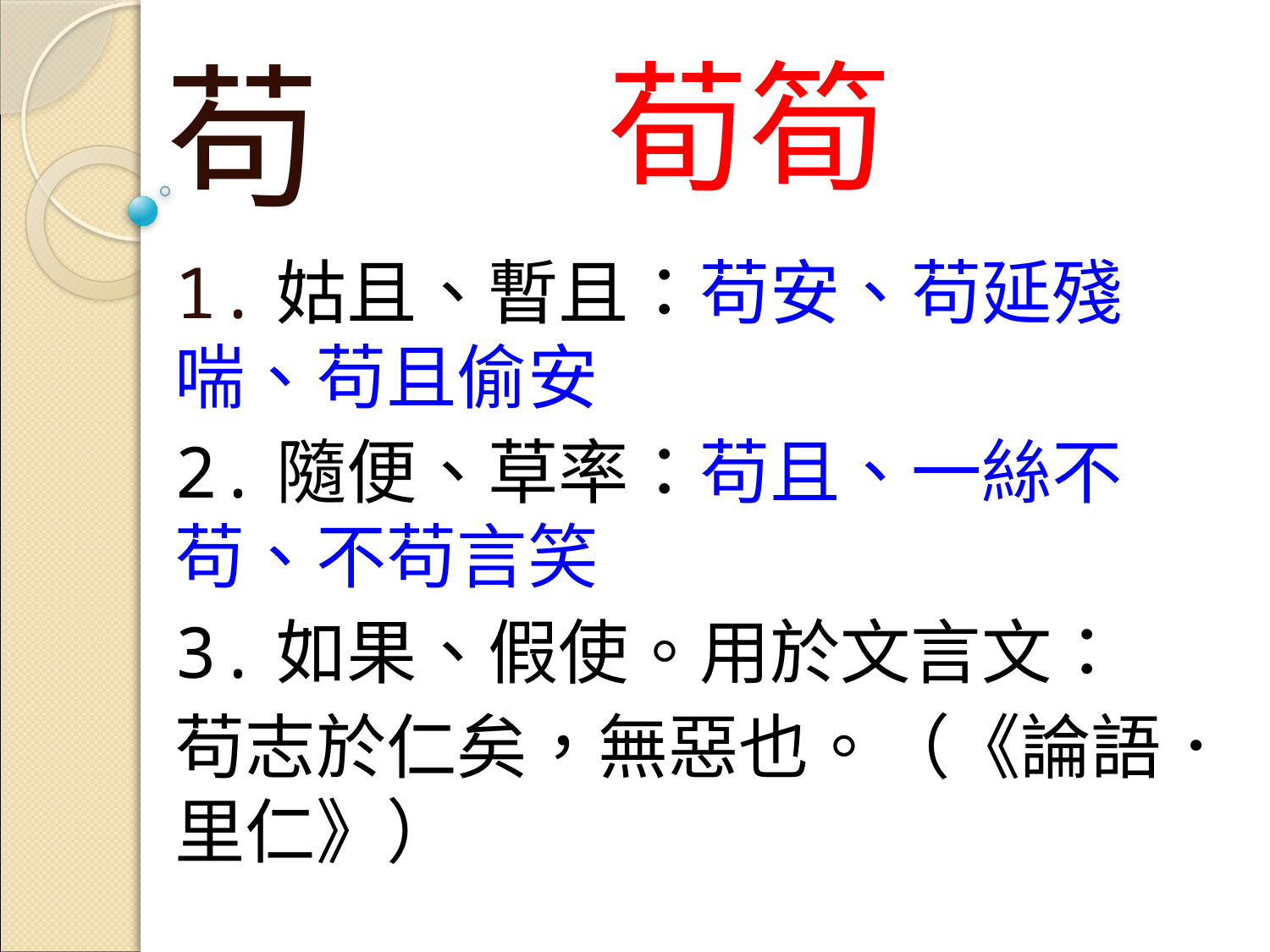

# 荀筍
苟
1.姑且、暫且：苟安、苟延殘喘、苟且偷安
2.隨便、草率：苟且、一絲不苟、不苟言笑
3.如果、假使。用於文言文：
苟志於仁矣，無惡也。（《論語．里仁》）